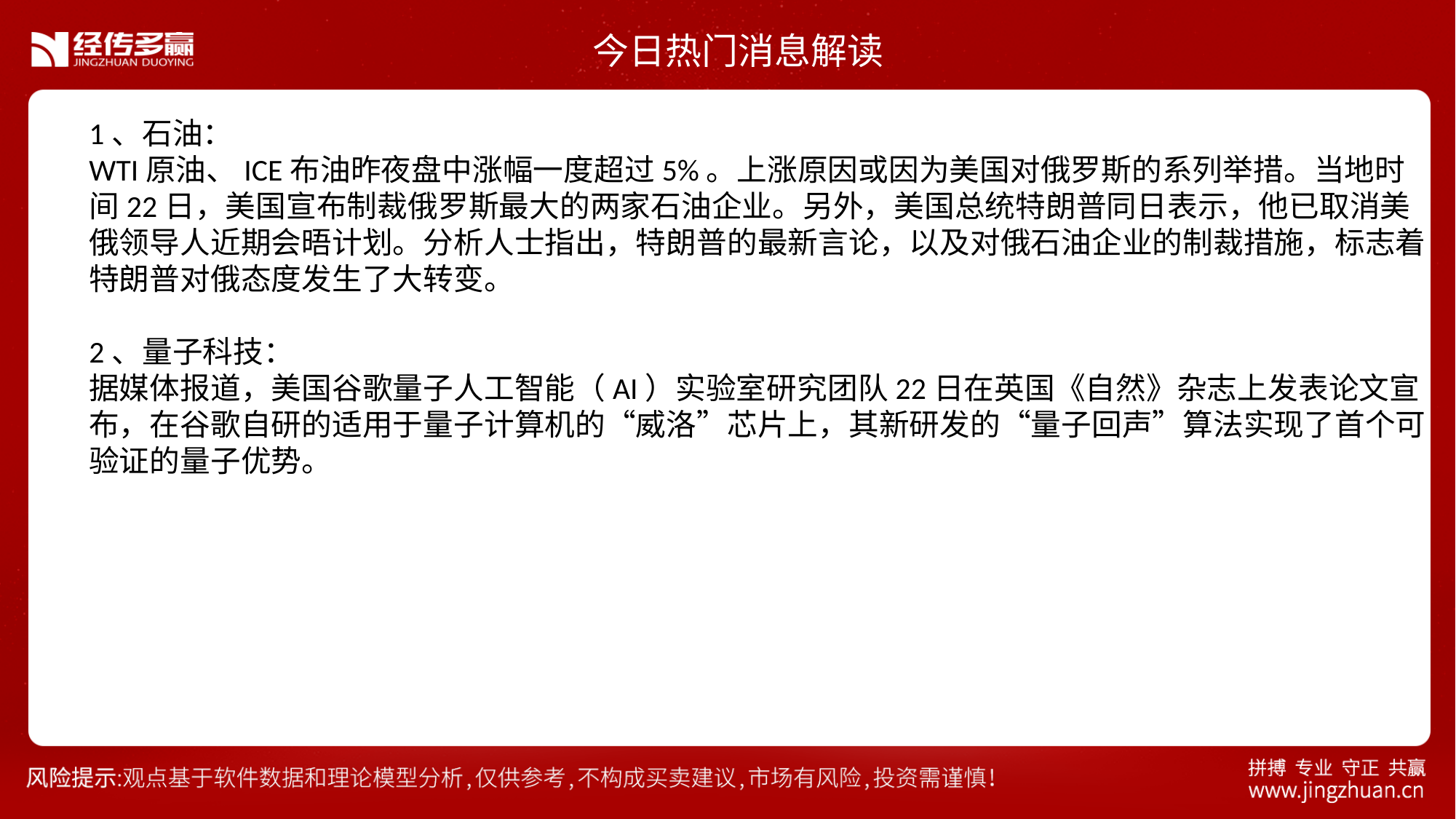

今日热门消息解读
1、石油：
WTI原油、ICE布油昨夜盘中涨幅一度超过5%。上涨原因或因为美国对俄罗斯的系列举措。当地时间22日，美国宣布制裁俄罗斯最大的两家石油企业。另外，美国总统特朗普同日表示，他已取消美俄领导人近期会晤计划。分析人士指出，特朗普的最新言论，以及对俄石油企业的制裁措施，标志着特朗普对俄态度发生了大转变。

2、量子科技：
据媒体报道，美国谷歌量子人工智能（AI）实验室研究团队22日在英国《自然》杂志上发表论文宣布，在谷歌自研的适用于量子计算机的“威洛”芯片上，其新研发的“量子回声”算法实现了首个可验证的量子优势。